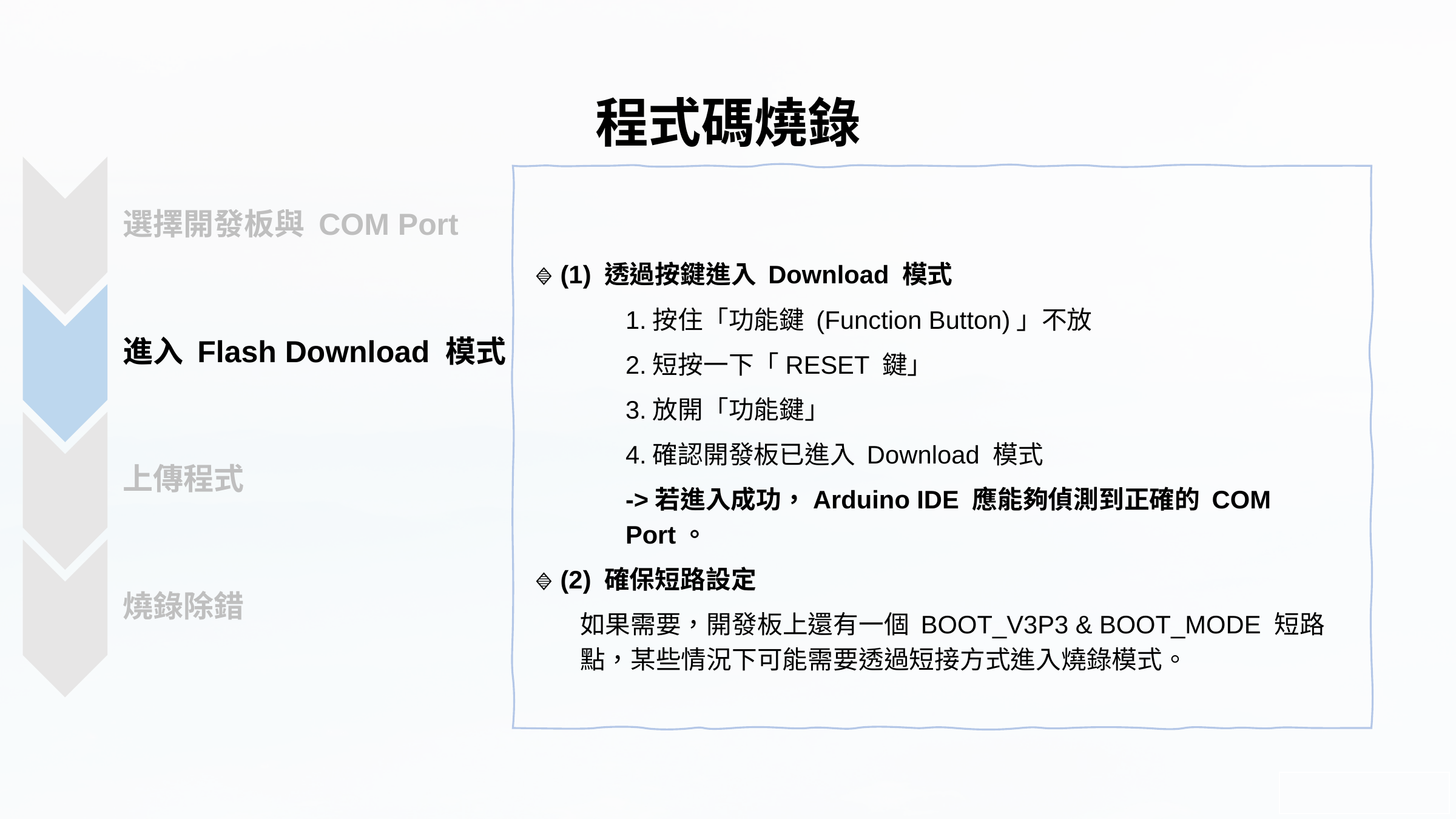

程式碼燒錄

選擇開發板與 COM Port
🔹 (1) 透過按鍵進入 Download 模式
1.按住「功能鍵 (Function Button)」不放
2.短按一下「RESET 鍵」
3.放開「功能鍵」
4.確認開發板已進入 Download 模式
->若進入成功，Arduino IDE 應能夠偵測到正確的 COM Port。
🔹 (2) 確保短路設定
如果需要，開發板上還有一個 BOOT_V3P3 & BOOT_MODE 短路點，某些情況下可能需要透過短接方式進入燒錄模式。

進入 Flash Download 模式

上傳程式

燒錄除錯